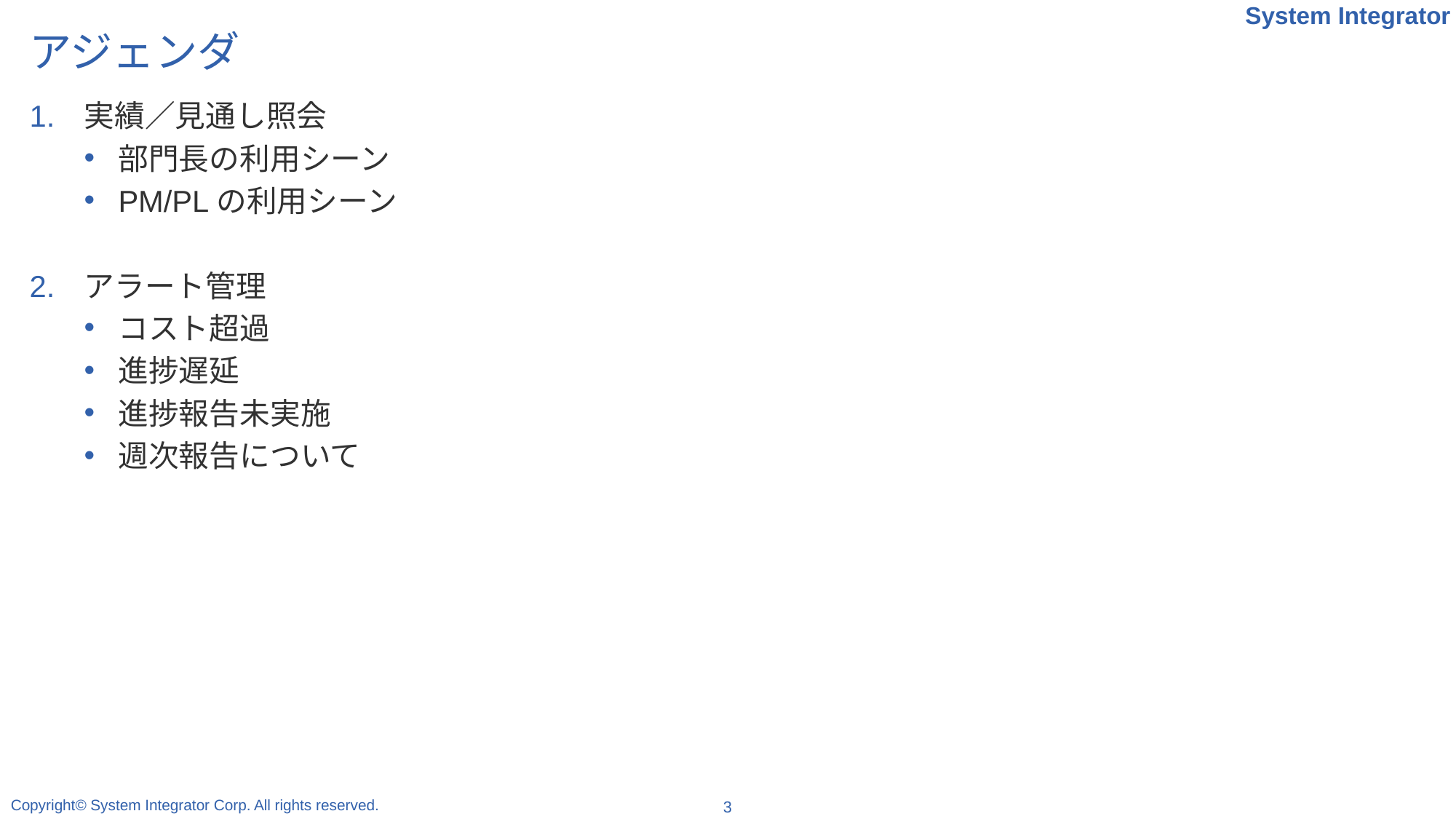

# アジェンダ
実績／見通し照会
部門長の利用シーン
PM/PLの利用シーン

アラート管理
コスト超過
進捗遅延
進捗報告未実施
週次報告について